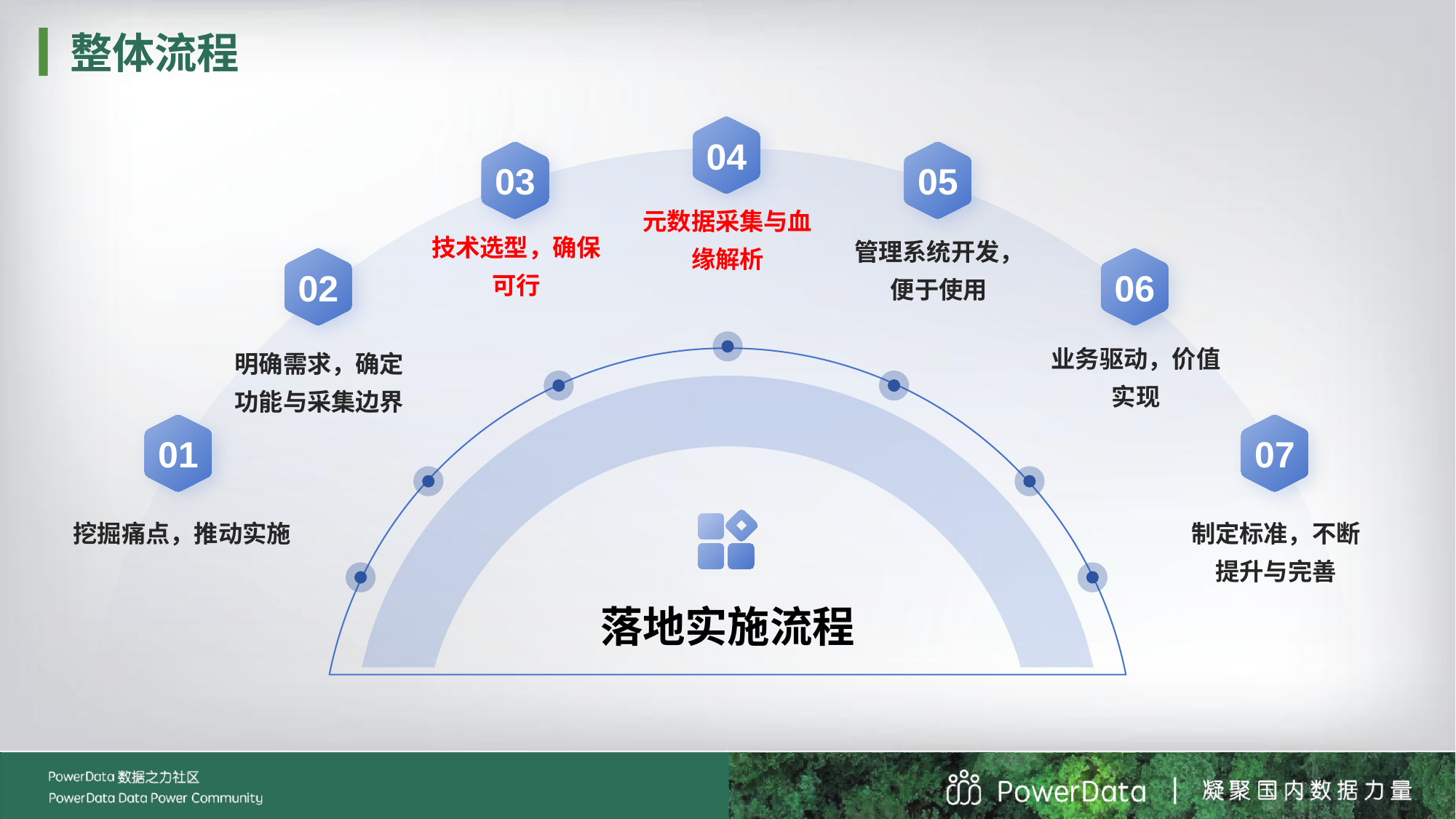

整体流程

04
03
05

元数据采集与血缘解析
技术选型，确保可行
管理系统开发，便于使用
02
06

业务驱动，价值实现

明确需求，确定功能与采集边界

01
07

挖掘痛点，推动实施
制定标准，不断提升与完善

落地实施流程